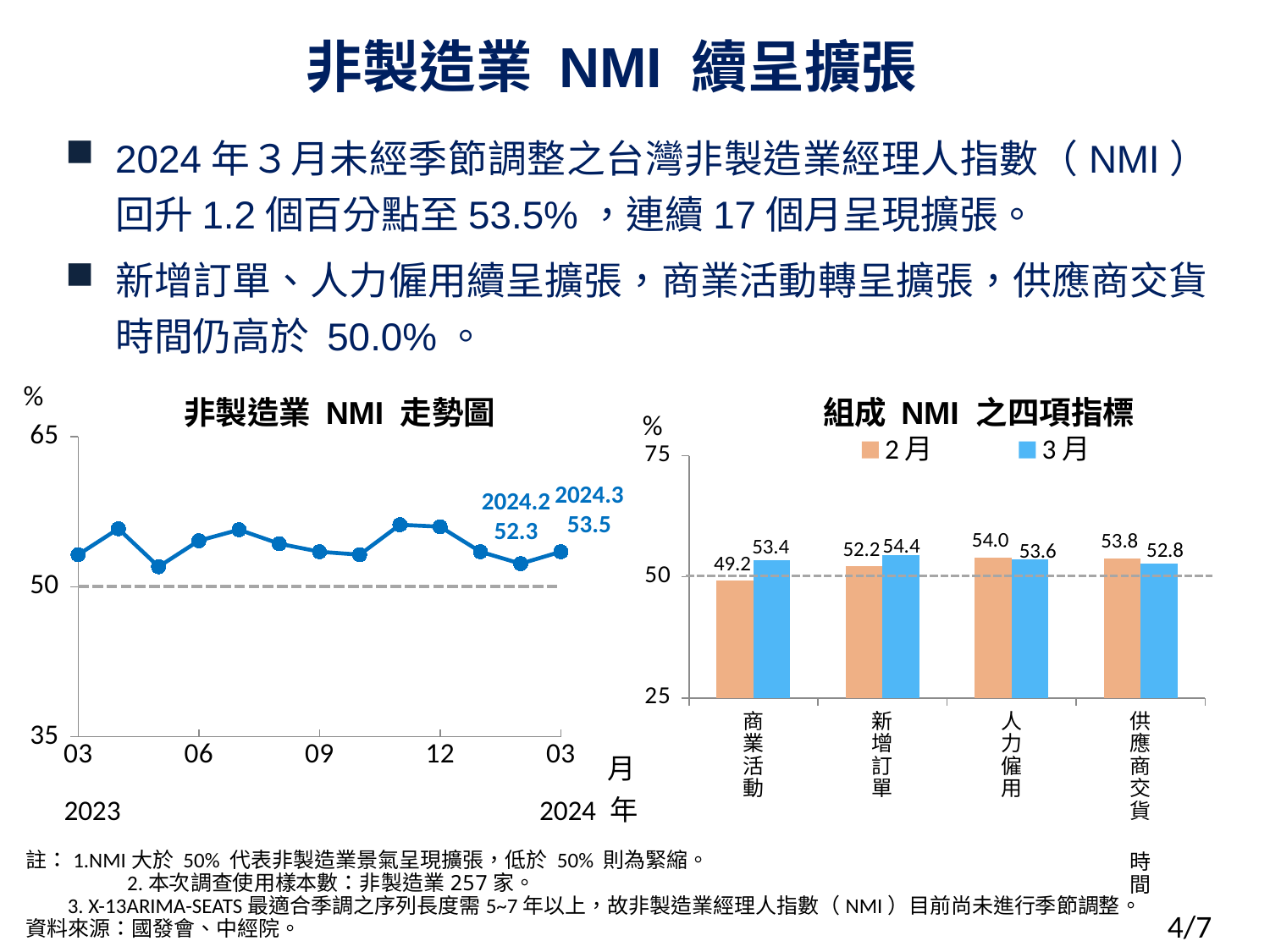

# 非製造業 NMI 續呈擴張
2024年３月未經季節調整之台灣非製造業經理人指數（NMI）回升1.2個百分點至53.5%，連續17個月呈現擴張。
新增訂單、人力僱用續呈擴張，商業活動轉呈擴張，供應商交貨時間仍高於 50.0%。
%
非製造業 NMI 走勢圖
組成 NMI 之四項指標
%

### Chart

| Category | NMI | 欄1 |
|---|---|---|
| 44986 | 53.2 | 50.0 |
| 45017 | 55.8 | 50.0 |
| 45047 | 52.0 | 50.0 |
| 45078 | 54.6 | 50.0 |
| 45108 | 55.7 | 50.0 |
| 45139 | 54.3 | 50.0 |
| 45170 | 53.5 | 50.0 |
| 45200 | 53.2 | 50.0 |
| 45231 | 56.2 | 50.0 |
| 45261 | 56.0 | 50.0 |
| 45292 | 53.5 | 50.0 |
| 45323 | 52.3 | 50.0 |
| 45352 | 53.5 | 50.0 |

### Chart

| Category | 2月 | 3月 |
|---|---|---|
| 商業活動 | 49.2 | 53.4 |
| 新增訂單 | 52.2 | 54.4 |
| 人力僱用 | 54.0 | 53.6 |
| 供應商交貨
時間 | 53.8 | 52.8 |
2024.3
53.5
2024.2
52.3
月
  2023                                                                  2024 年
註：1.NMI大於 50% 代表非製造業景氣呈現擴張，低於 50% 則為緊縮。
        2.本次調查使用樣本數：非製造業257家。
3. X-13ARIMA-SEATS最適合季調之序列長度需5~7年以上，故非製造業經理人指數（NMI）目前尚未進行季節調整。
資料來源：國發會、中經院。